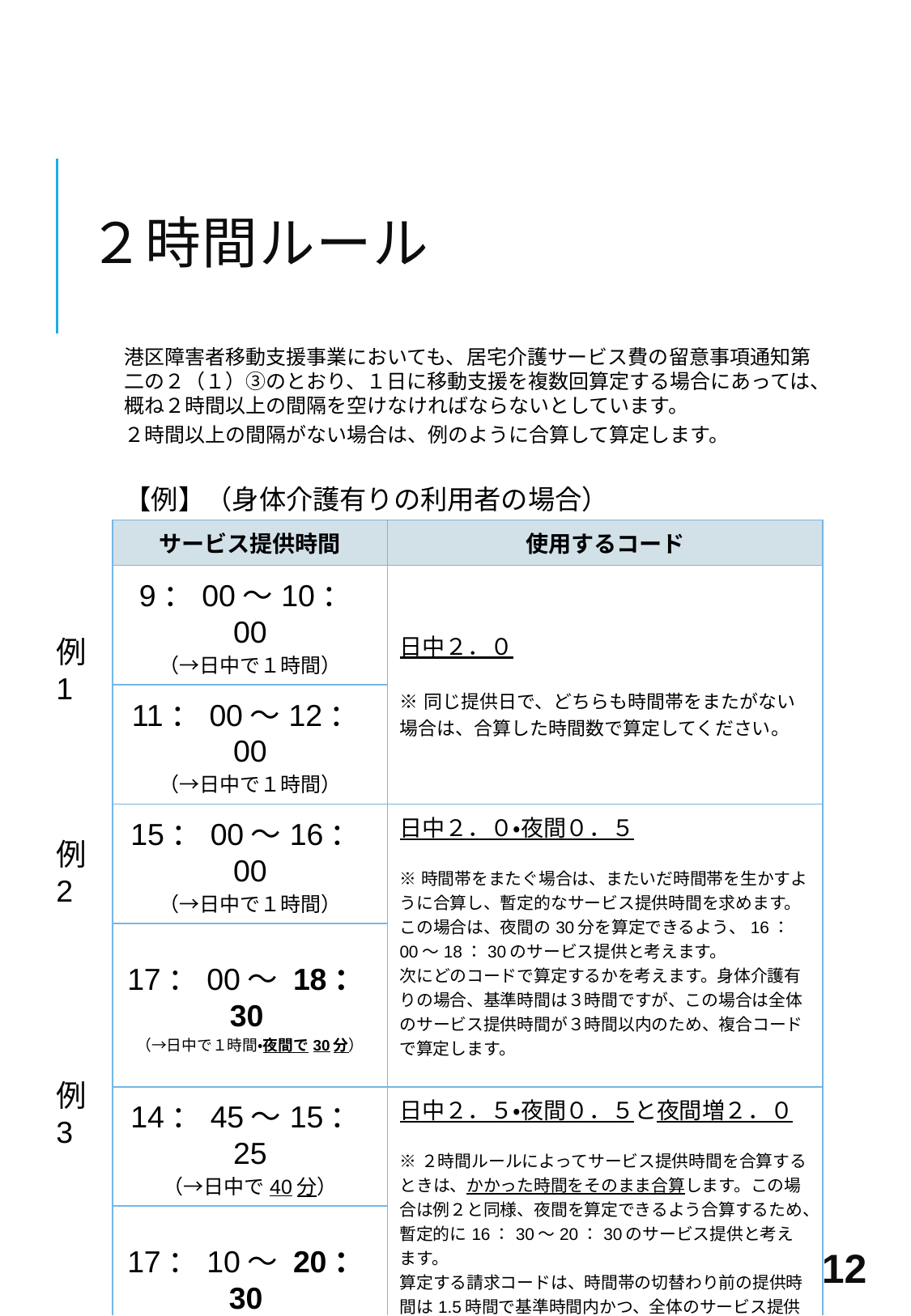

# ２時間ルール
港区障害者移動支援事業においても、居宅介護サービス費の留意事項通知第二の２（１）③のとおり、１日に移動支援を複数回算定する場合にあっては、概ね２時間以上の間隔を空けなければならないとしています。
２時間以上の間隔がない場合は、例のように合算して算定します。

【例】（身体介護有りの利用者の場合）
| サービス提供時間 | 使用するコード |
| --- | --- |
| 9：00～10：00 （→日中で１時間） | 日中２．０ ※同じ提供日で、どちらも時間帯をまたがない場合は、合算した時間数で算定してください。 |
| 11：00～12：00 （→日中で１時間） |  |
| 15：00～16：00 （→日中で１時間） | 日中２．０・夜間０．５ ※時間帯をまたぐ場合は、またいだ時間帯を生かすように合算し、暫定的なサービス提供時間を求めます。この場合は、夜間の30分を算定できるよう、16：00～18：30のサービス提供と考えます。 次にどのコードで算定するかを考えます。身体介護有りの場合、基準時間は３時間ですが、この場合は全体のサービス提供時間が３時間以内のため、複合コードで算定します。 |
| 17：00～ 18：30. （→日中で１時間・夜間で30分） |  |
| 14：45～15：25 （→日中で40分） | 日中２．５・夜間０．５と夜間増２．０ ※２時間ルールによってサービス提供時間を合算するときは、かかった時間をそのまま合算します。この場合は例２と同様、夜間を算定できるよう合算するため、暫定的に16：30～20：30のサービス提供と考えます。 算定する請求コードは、時間帯の切替わり前の提供時間は1.5時間で基準時間内かつ、全体のサービス提供時間が３時間を超えるため、複合コードと増コードを組み合わせて算定します。 |
| 17：10～ 20：30. （→日中で50分・夜間で2時間30分） |  |
例1
例2
例3
12